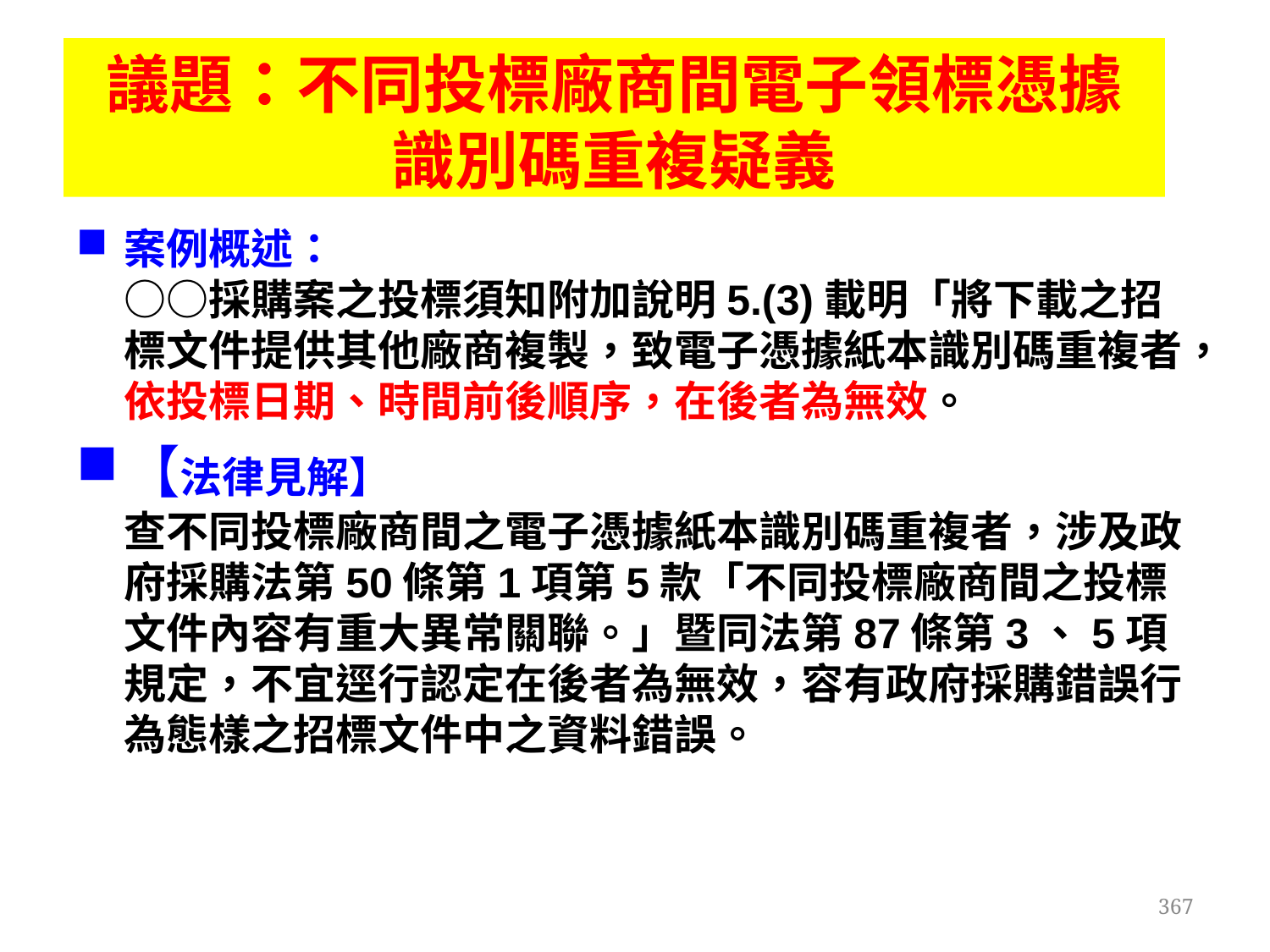

議題：不同投標廠商間電子領標憑據識別碼重複疑義
案例概述：
○○採購案之投標須知附加說明5.(3)載明「將下載之招標文件提供其他廠商複製，致電子憑據紙本識別碼重複者，依投標日期、時間前後順序，在後者為無效。
【法律見解】
查不同投標廠商間之電子憑據紙本識別碼重複者，涉及政府採購法第50條第1項第5款「不同投標廠商間之投標文件內容有重大異常關聯。」暨同法第87條第3、5項規定，不宜逕行認定在後者為無效，容有政府採購錯誤行為態樣之招標文件中之資料錯誤。
367